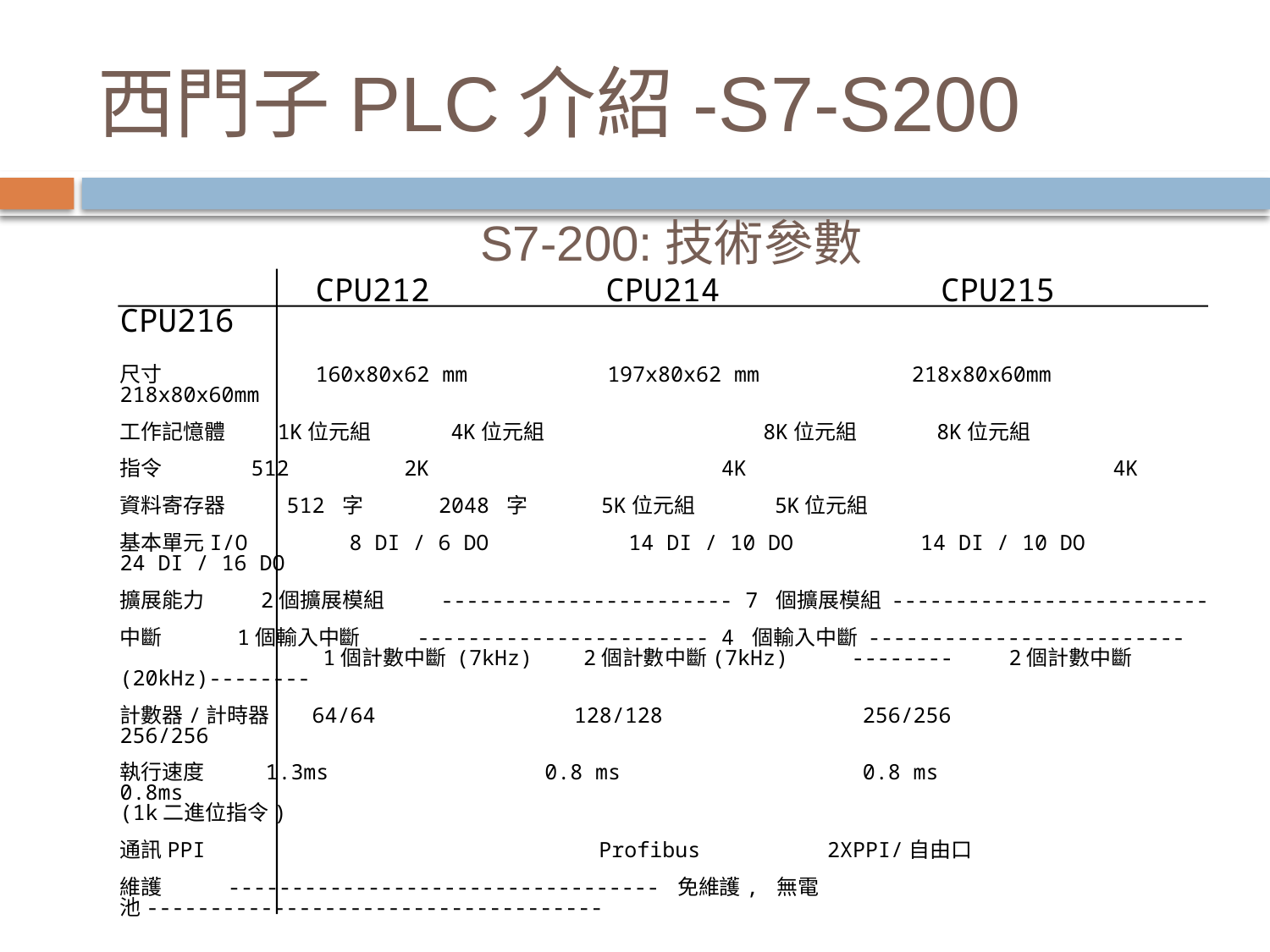

# 西門子PLC介紹-S7-S200
S7-200:技術參數
22

	CPU212	     CPU214	           CPU215       CPU216
尺寸       	160x80x62 mm           197x80x62 mm            218x80x60mm            218x80x60mm
工作記憶體          1K位元組                4K位元組  	             8K位元組                8K位元組
指令                  512	       2K                       4K	                     4K
資料寄存器            512 字               2048 字	             5K位元組                5K位元組
基本單元I/O        8 DI / 6 DO           14 DI / 10 DO          14 DI / 10 DO           24 DI / 16 DO
擴展能力           2個擴展模組           ----------------------- 7 個擴展模組 -------------------------
中斷               1個輸入中斷           ----------------------- 4 個輸入中斷 -------------------------
                1個計數中斷 (7kHz)    2個計數中斷(7kHz)     --------	2個計數中斷(20kHz)--------
計數器/計時器        64/64	     128/128	             256/256                256/256
執行速度            1.3ms                 0.8 ms	             0.8 ms                  0.8ms
(1k二進位指令)
通訊PPI                               Profibus          2XPPI/自由口
維護             ---------------------------------- 免維護, 無電池------------------------------------

基本設備           基本S7-200系統包括2種CPU型號，每種CPU型號都有3個類型（區別: 供電電壓/集成I/O)